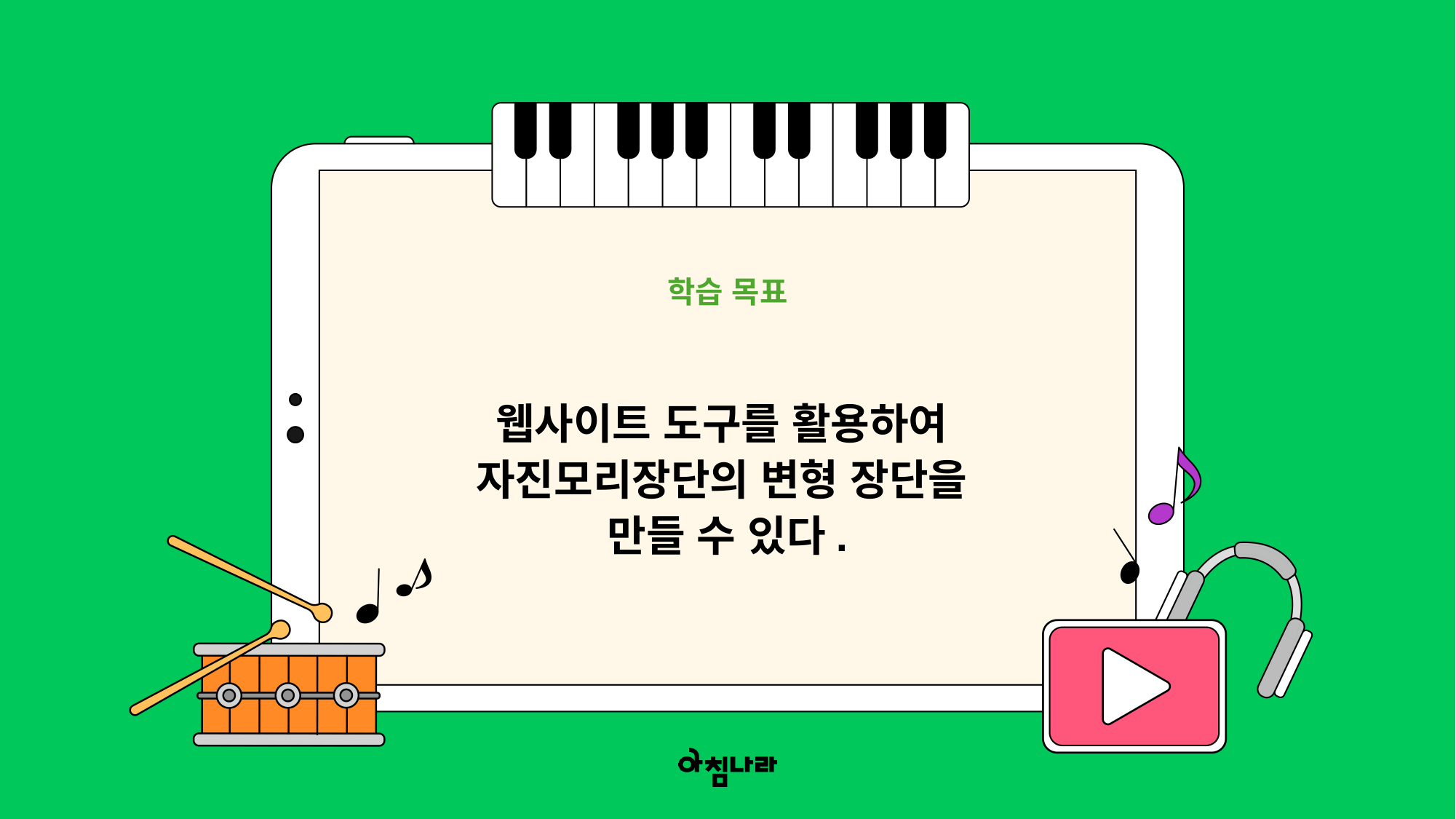

학습 목표
웹사이트 도구를 활용하여
자진모리장단의 변형 장단을
만들 수 있다.